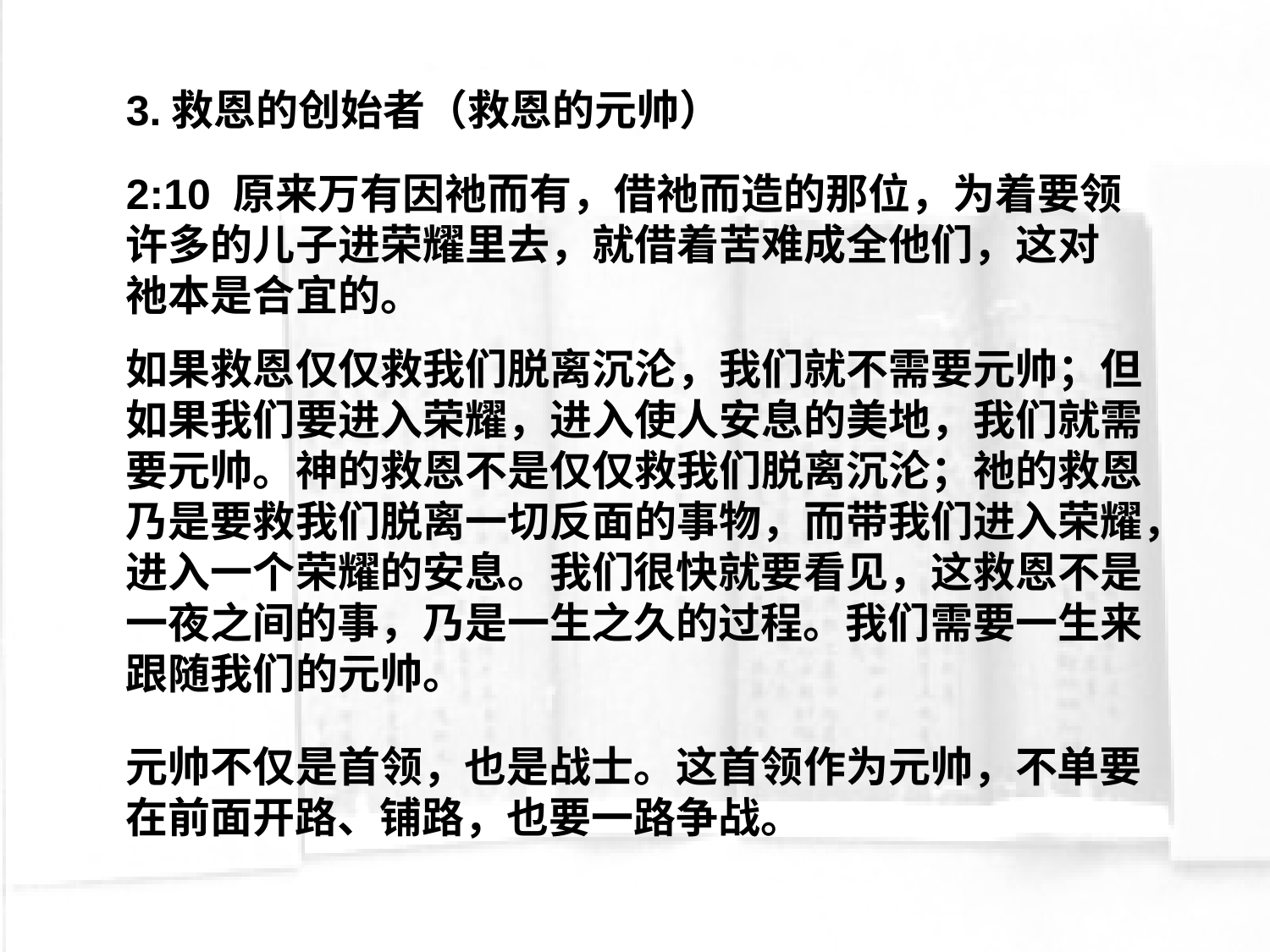

3.救恩的创始者（救恩的元帅）
2:10 原来万有因祂而有，借祂而造的那位，为着要领许多的儿子进荣耀里去，就借着苦难成全他们，这对祂本是合宜的。
如果救恩仅仅救我们脱离沉沦，我们就不需要元帅；但如果我们要进入荣耀，进入使人安息的美地，我们就需要元帅。神的救恩不是仅仅救我们脱离沉沦；祂的救恩乃是要救我们脱离一切反面的事物，而带我们进入荣耀，进入一个荣耀的安息。我们很快就要看见，这救恩不是一夜之间的事，乃是一生之久的过程。我们需要一生来跟随我们的元帅。
元帅不仅是首领，也是战士。这首领作为元帅，不单要在前面开路、铺路，也要一路争战。